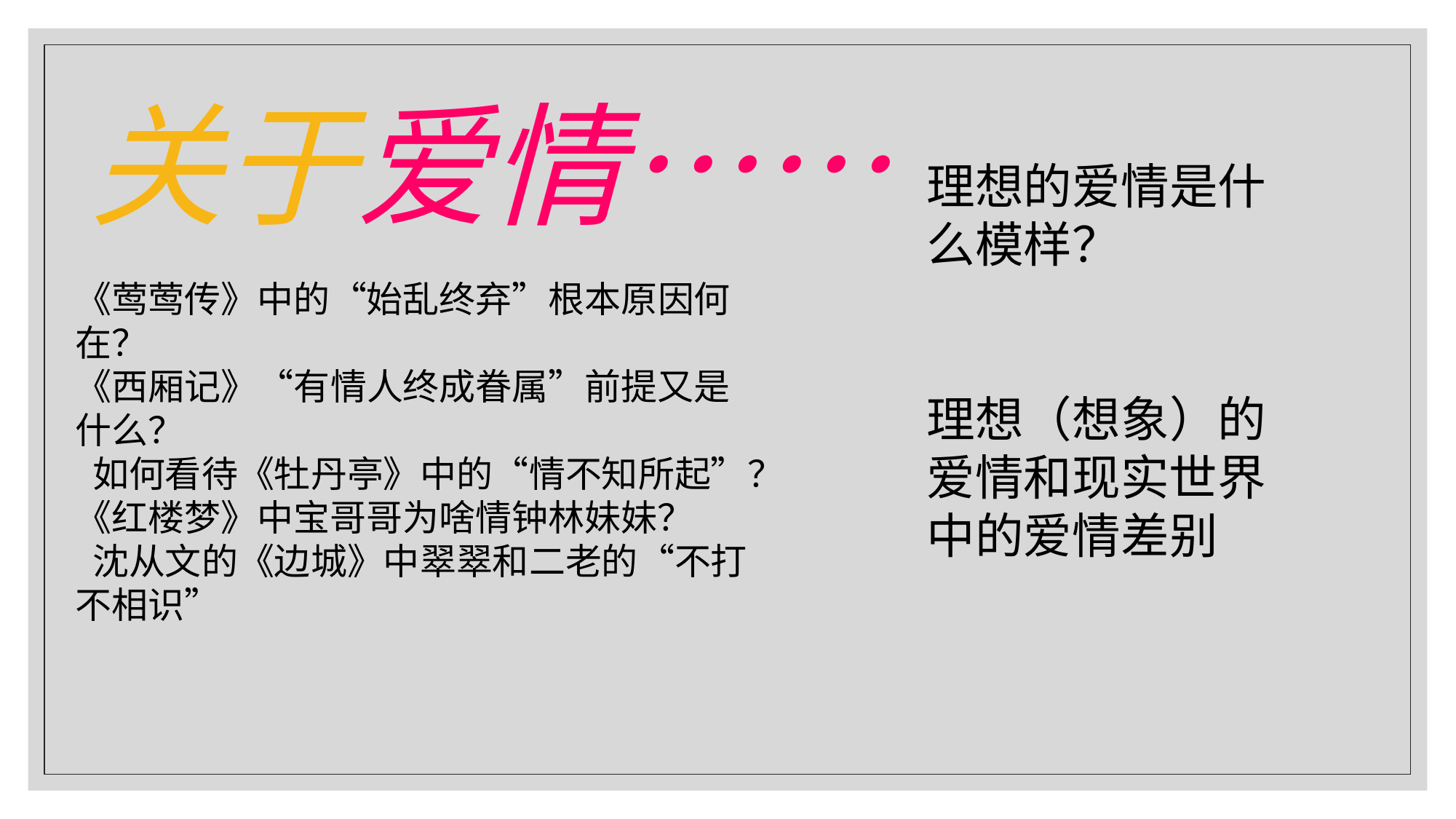

关于爱情……
理想的爱情是什么模样？

理想（想象）的爱情和现实世界中的爱情差别
《莺莺传》中的“始乱终弃”根本原因何在？
《西厢记》“有情人终成眷属”前提又是什么？
 如何看待《牡丹亭》中的“情不知所起”？
《红楼梦》中宝哥哥为啥情钟林妹妹？
 沈从文的《边城》中翠翠和二老的“不打不相识”